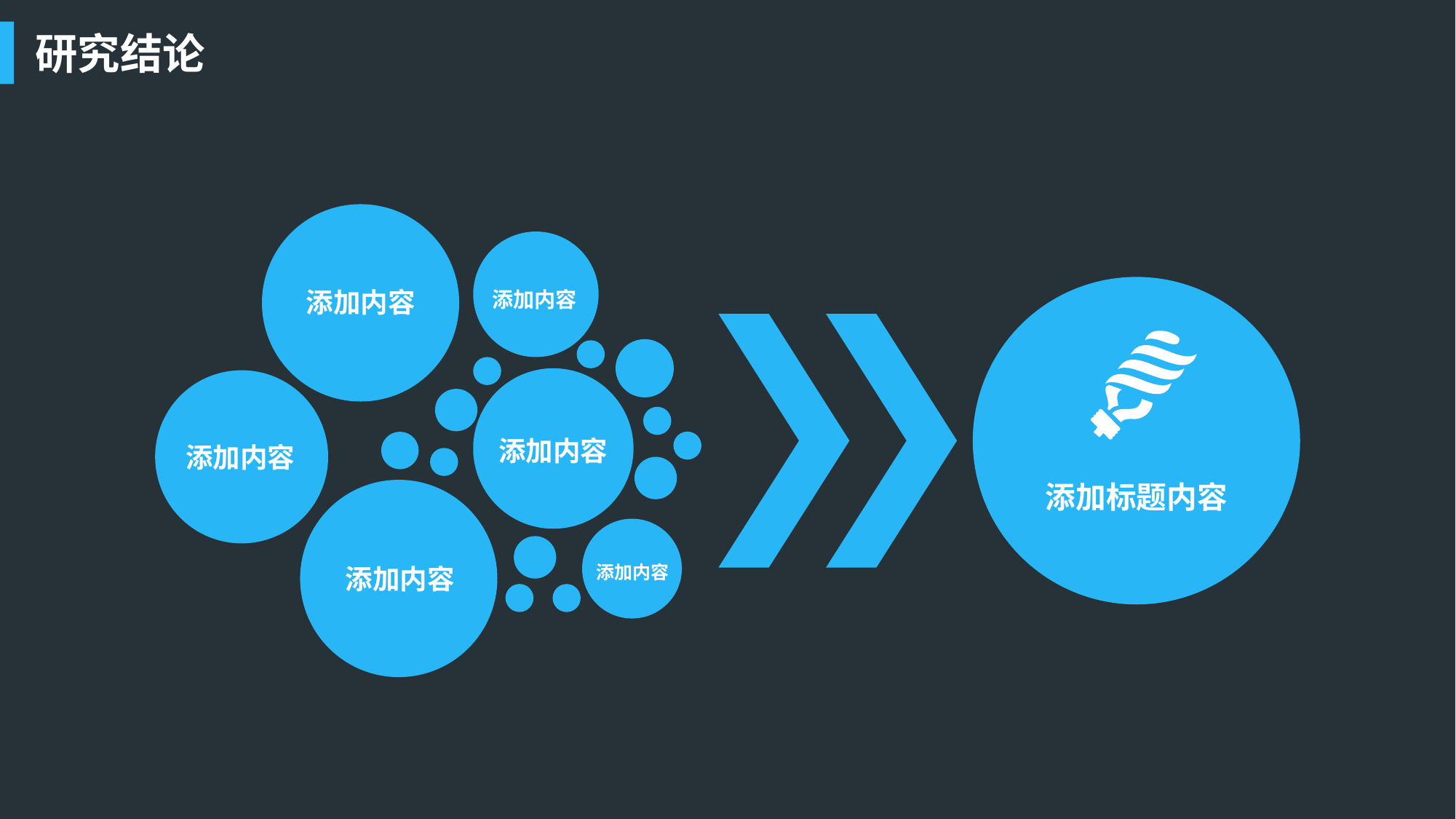

研究结论

添加内容
添加内容

添加内容

添加内容

添加标题内容

添加内容
添加内容